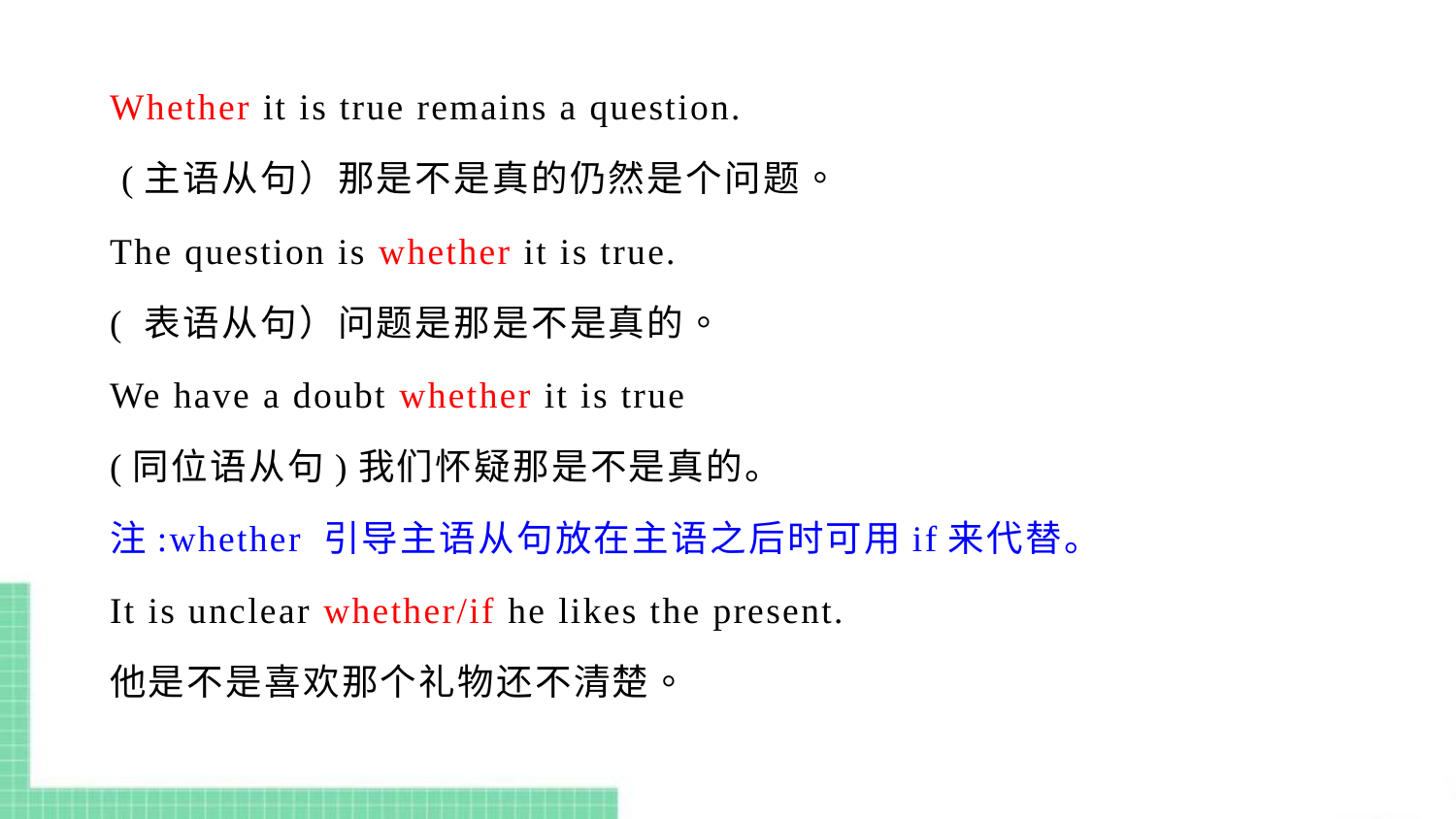

Whether it is true remains a question.
 (主语从句）那是不是真的仍然是个问题。
The question is whether it is true.
( 表语从句）问题是那是不是真的。
We have a doubt whether it is true
(同位语从句)我们怀疑那是不是真的。
注:whether 引导主语从句放在主语之后时可用if来代替。
It is unclear whether/if he likes the present.
他是不是喜欢那个礼物还不清楚。